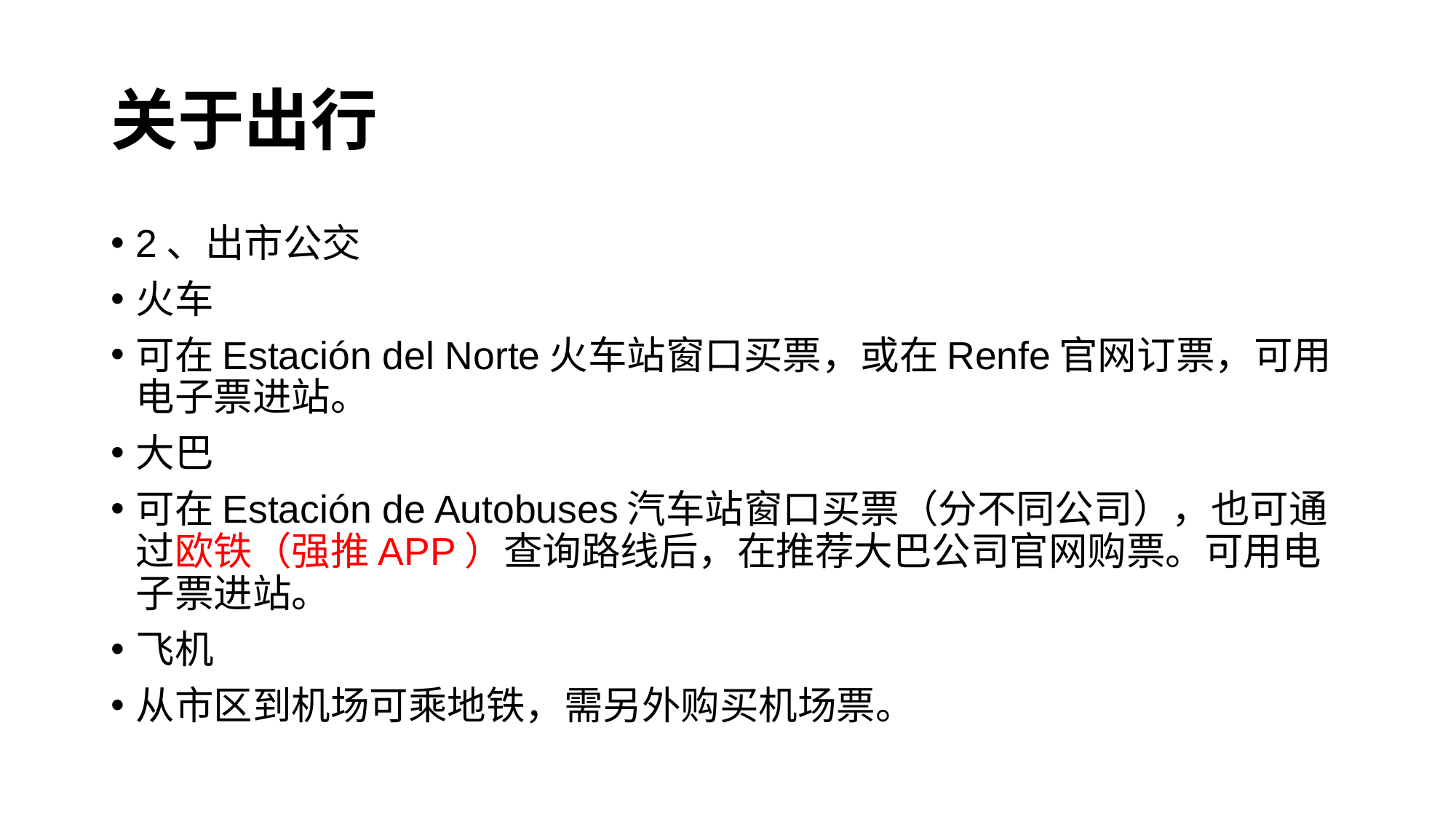

# 关于出行
2、出市公交
火车
可在Estación del Norte火车站窗口买票，或在Renfe官网订票，可用电子票进站。
大巴
可在Estación de Autobuses汽车站窗口买票（分不同公司），也可通过欧铁（强推APP）查询路线后，在推荐大巴公司官网购票。可用电子票进站。
飞机
从市区到机场可乘地铁，需另外购买机场票。